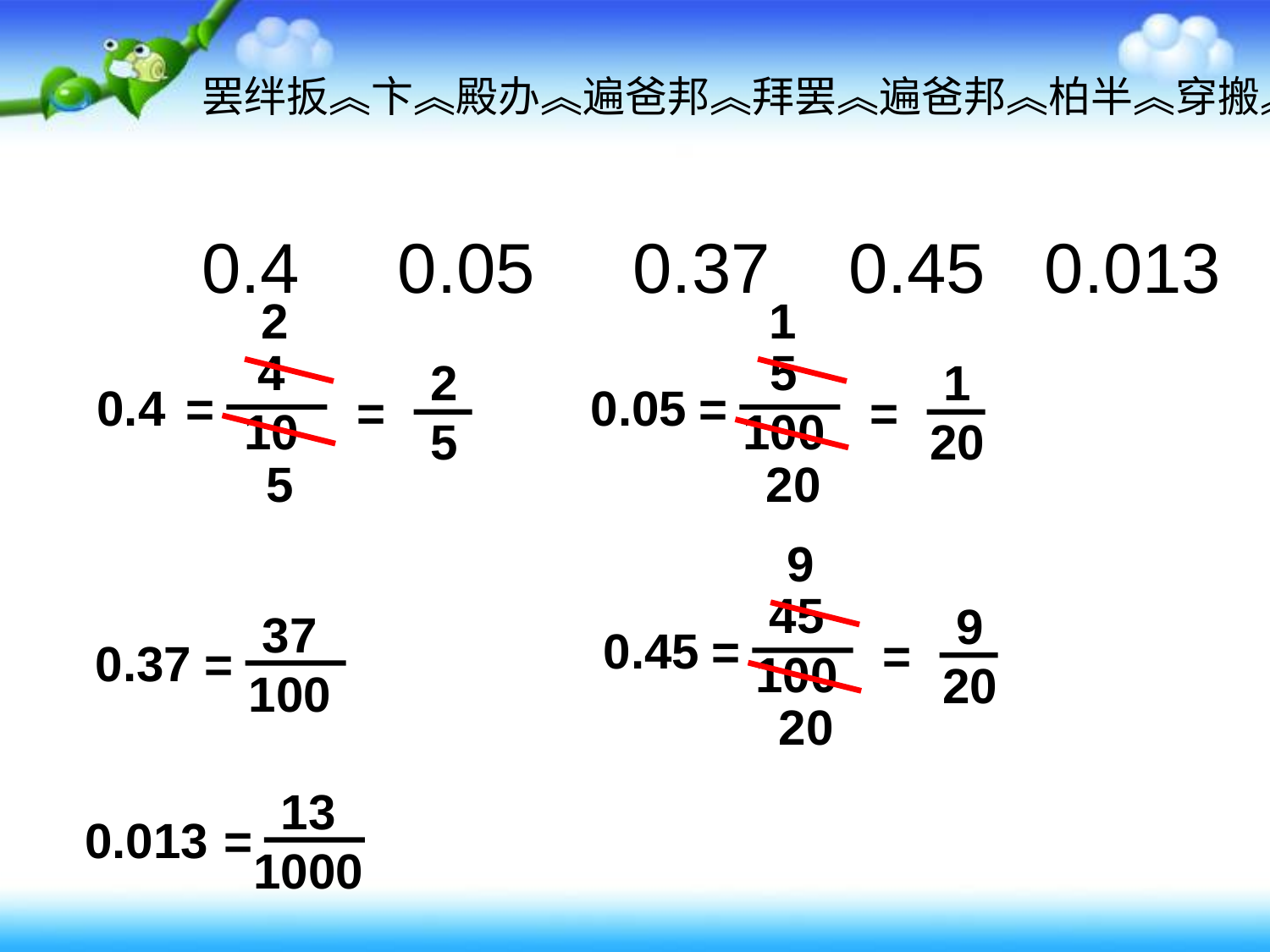

罢绊扳︽卞︽殿办︽遍爸邦︽拜罢︽遍爸邦︽柏半︽穿搬︽拜爸︽﹀

0.4     0.05     0.37    0.45   0.013
2
1
4
10
5
100
2
5
1
20

0.4
0.05
=
=
=
=

5
20
9
45
100
9
20
37
100

0.45
=
=
0.37
=

20
13
1000
0.013
=